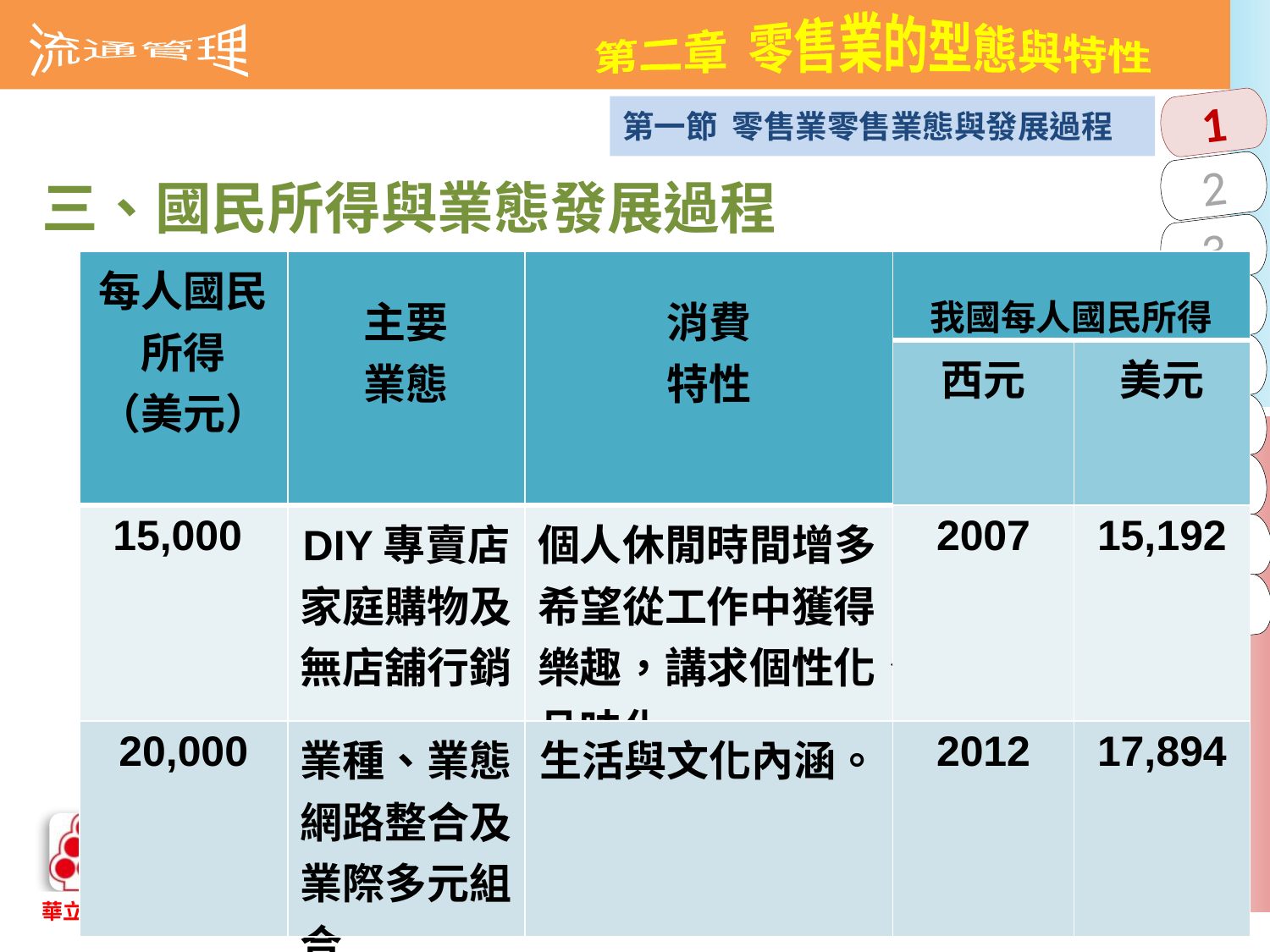

第一節  零售業零售業態與發展過程
三、國民所得與業態發展過程

| 每人國民所得 （美元） | 主要 業態 | 消費 特性 | 我國每人國民所得 |  |
| --- | --- | --- | --- | --- |
|  |  |  | 西元 | 美元 |
| 15,000 | DIY專賣店、家庭購物及無店舖行銷 | 個人休閒時間增多，希望從工作中獲得樂趣，講求個性化、品味化。 | 2007 | 15,192 |
| 20,000 | 業種、業態、網路整合及業際多元組合 | 生活與文化內涵。 | 2012 | 17,894 |
表2-3　台灣國民所得與零售業態發展的關係